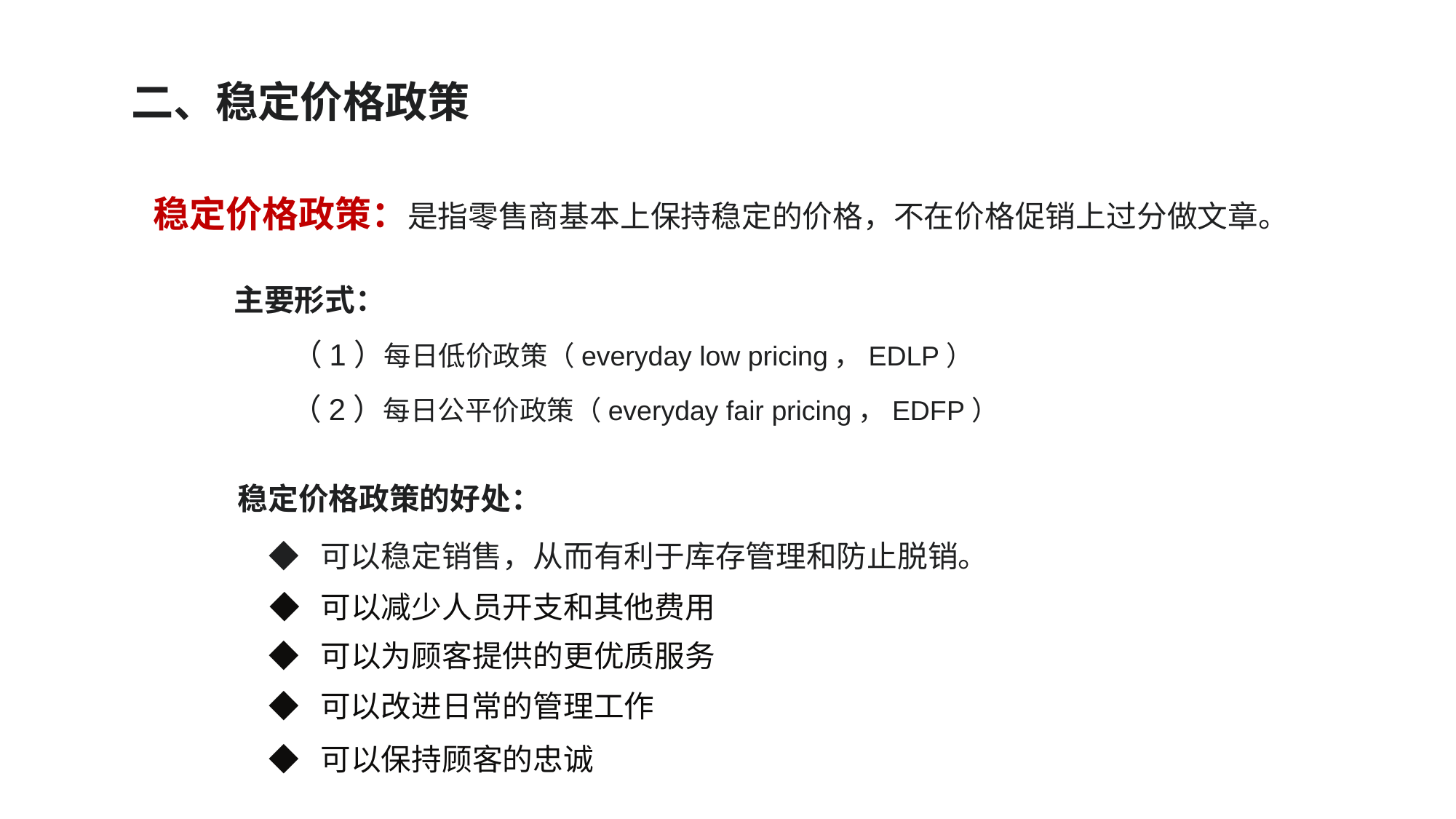

二、稳定价格政策
稳定价格政策：是指零售商基本上保持稳定的价格，不在价格促销上过分做文章。
主要形式：
　    （1）每日低价政策（everyday low pricing，EDLP）
　    （2）每日公平价政策（everyday fair pricing，EDFP）
稳定价格政策的好处：
◆  可以稳定销售，从而有利于库存管理和防止脱销。
◆  可以减少人员开支和其他费用
◆  可以为顾客提供的更优质服务
◆  可以改进日常的管理工作
◆  可以保持顾客的忠诚